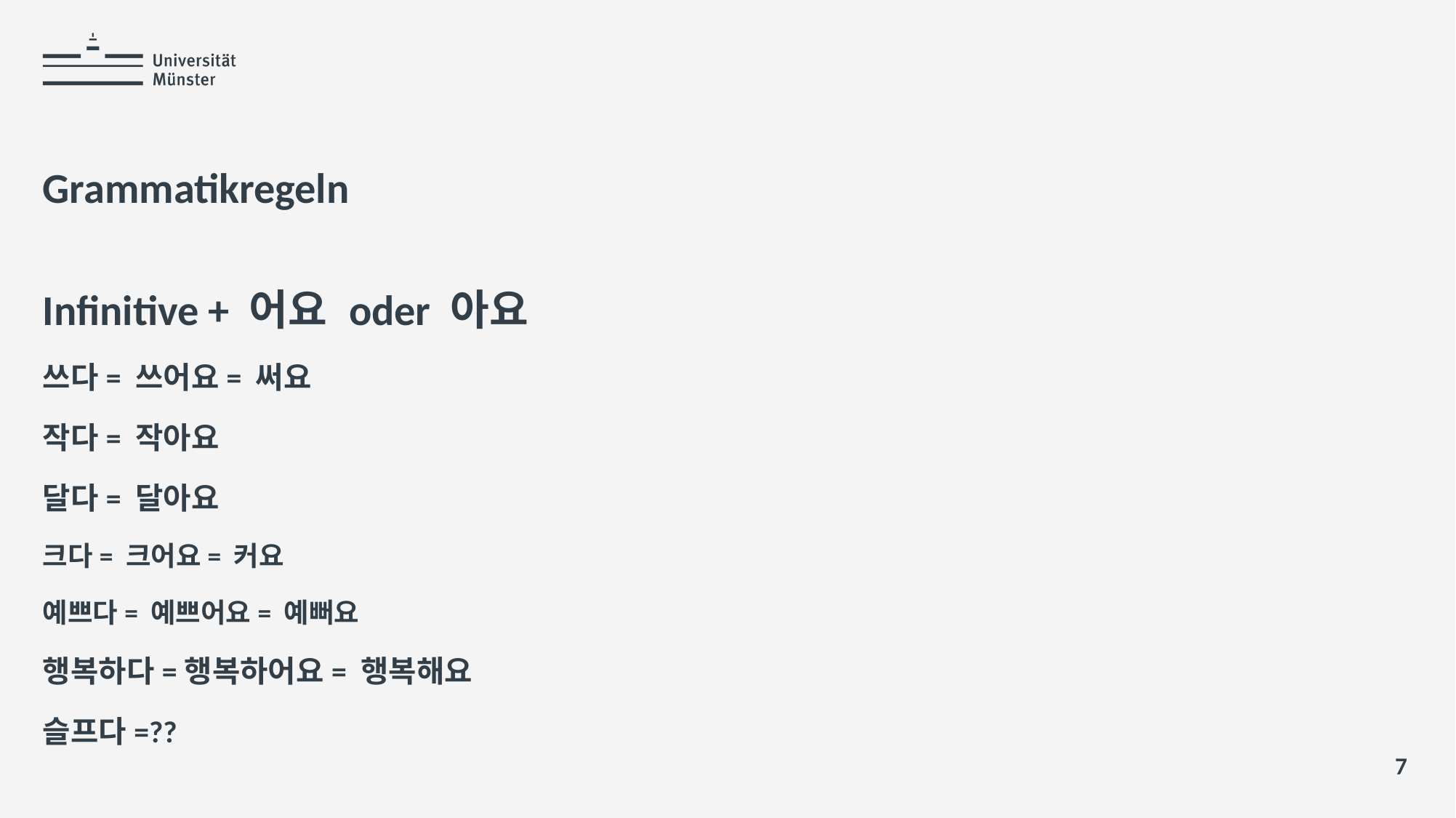

# Grammatikregeln
Infinitive + 어요 oder 아요
쓰다= 쓰어요= 써요
작다= 작아요
달다= 달아요
크다= 크어요= 커요
예쁘다= 예쁘어요= 예뻐요
행복하다=행복하어요= 행복해요
슬프다=??
7